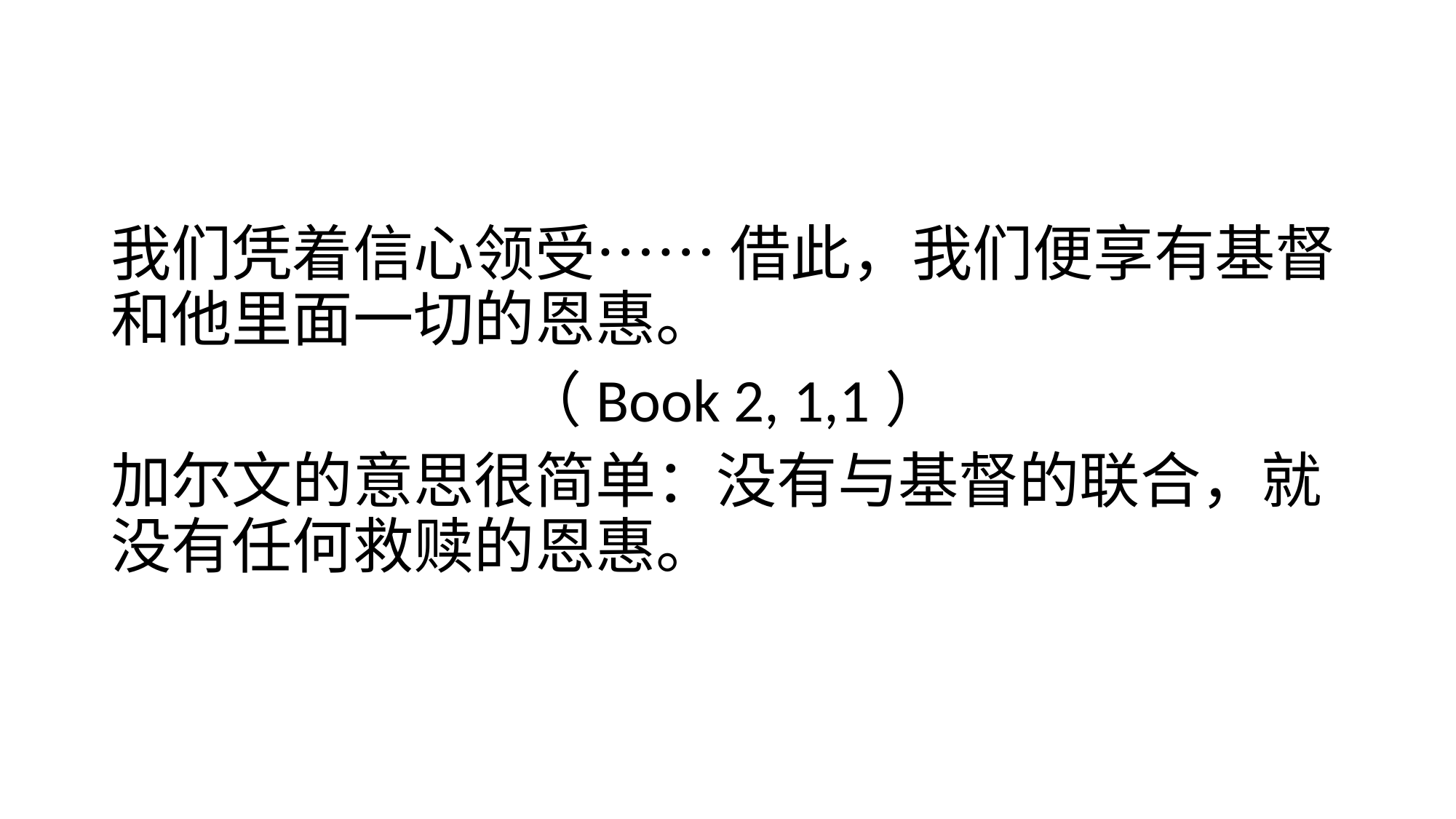

#
我们凭着信心领受…… 借此，我们便享有基督和他里面一切的恩惠。
                             （Book 2, 1,1）
加尔文的意思很简单：没有与基督的联合，就没有任何救赎的恩惠。